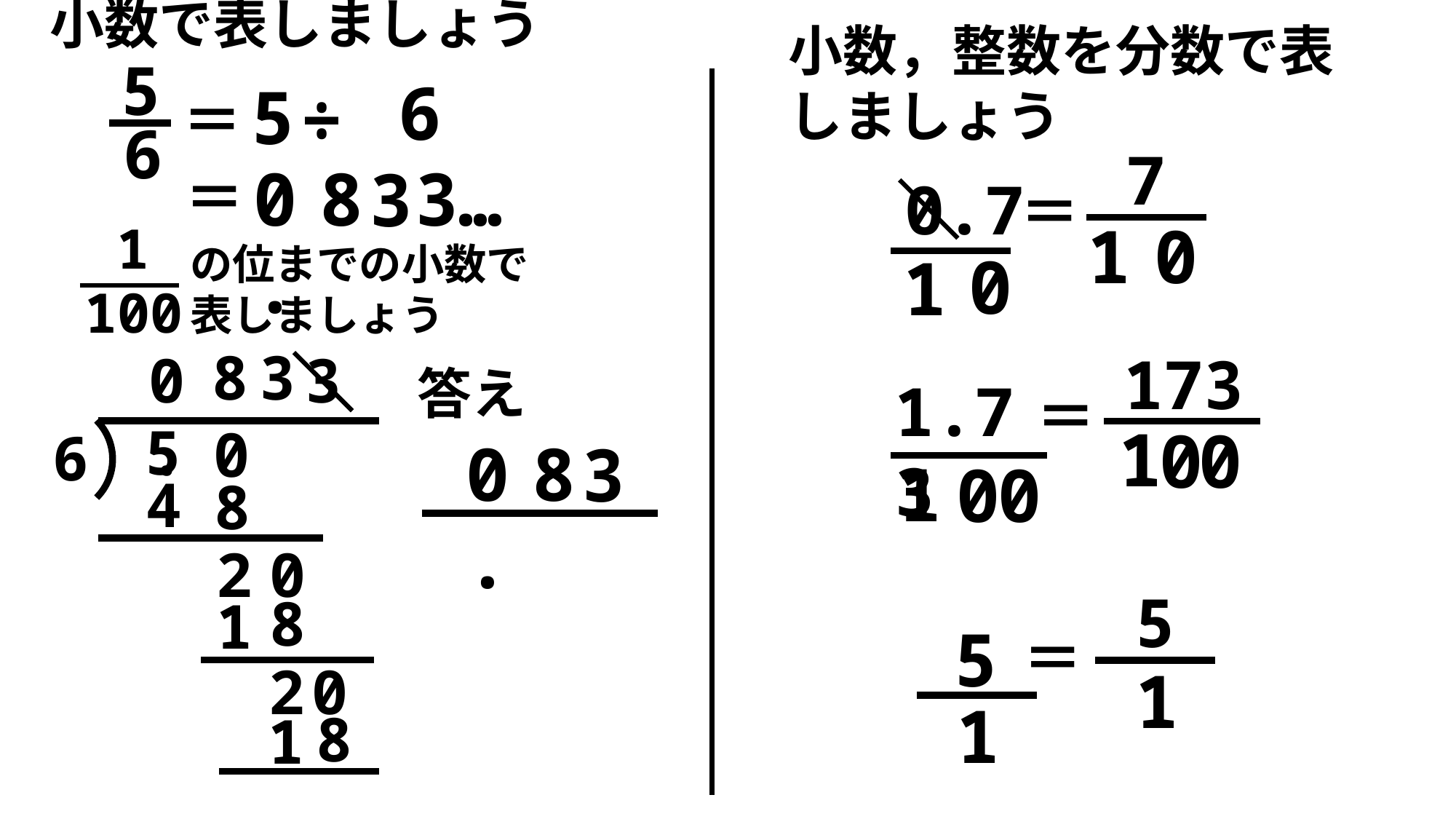

小数で表しましょう
小数，整数を分数で表しましょう
5
6
6
5
÷
＝
7
3
8
…
0.
3
＝
0.7
＝
1
0
1
100
の位までの小数で
表しましょう
0
1
8
3
0.
3
173
答え
1.73
＝

1
5
0
0
0
6
8
0.
3
1
0
0
4
8
0
2
5
8
1
5
＝
0
2
1
1
8
1